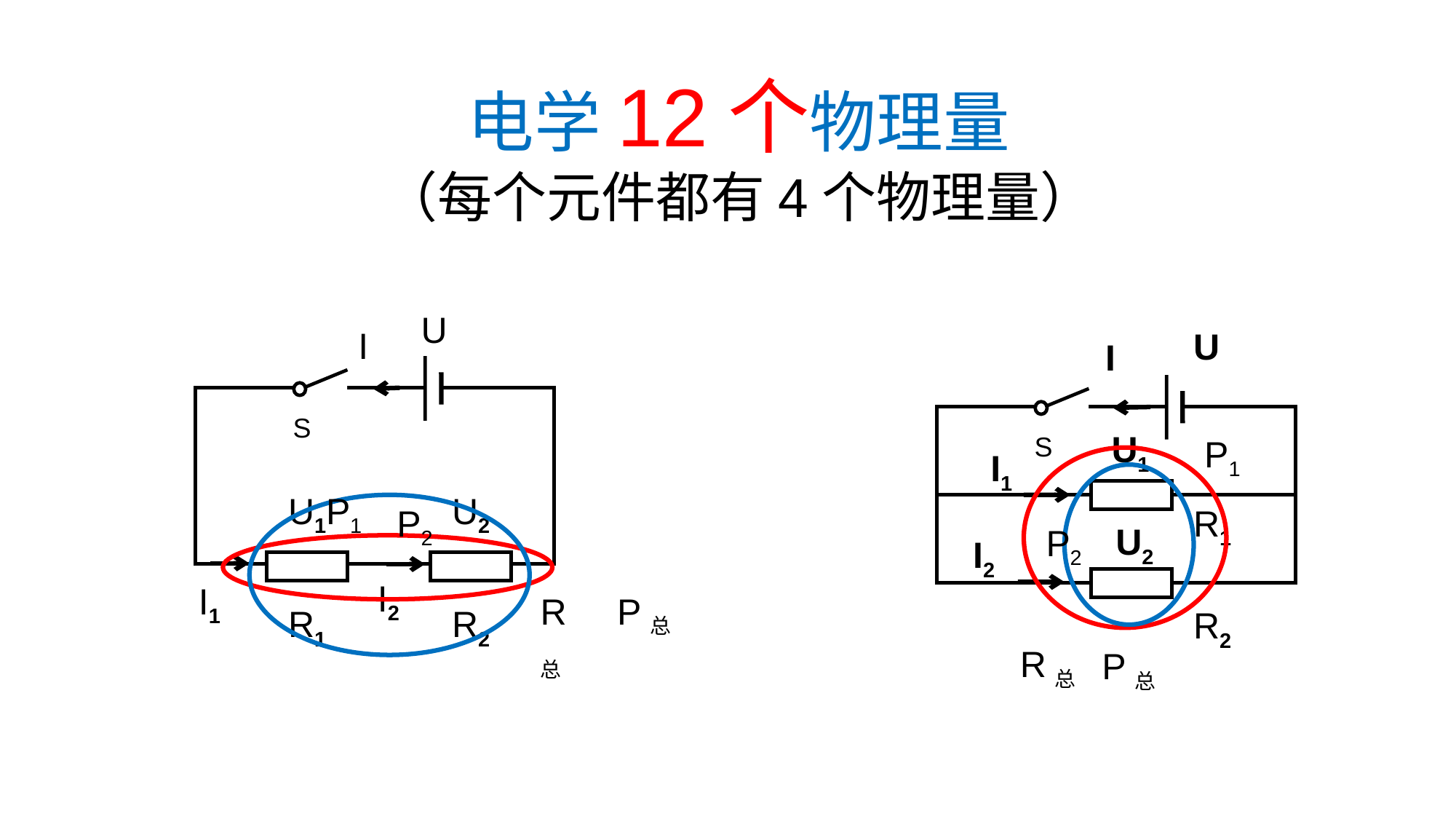

电学12个物理量
（每个元件都有4个物理量）
U
I
U
I

S
U1
S
P1
I1

U1
P1
U2
P2
R1

U2
P2
I2

I2
I1
R总
P总
R1
R2
R2
R总
P总